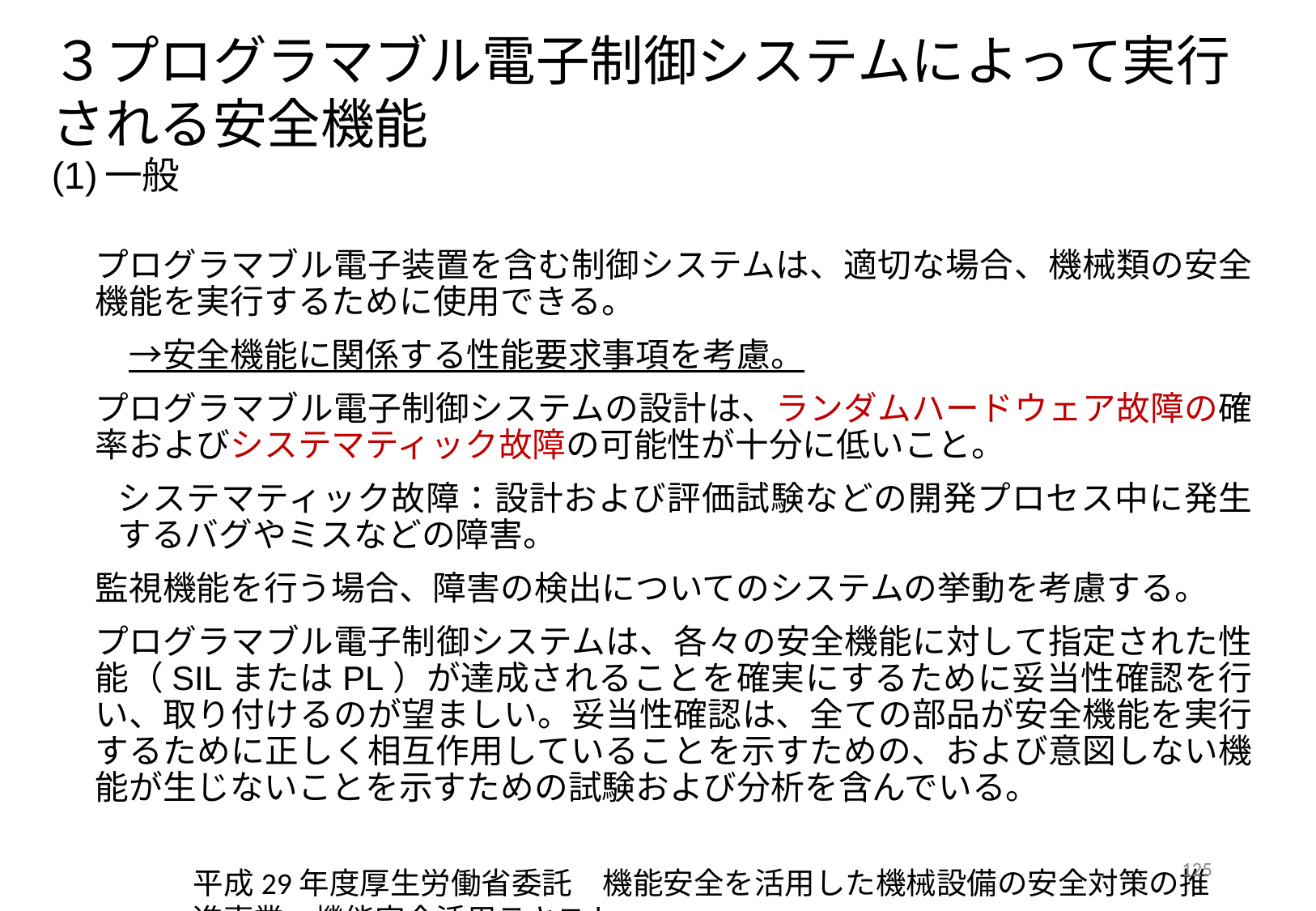

# ３プログラマブル電子制御システムによって実行される安全機能  (1)一般
プログラマブル電子装置を含む制御システムは、適切な場合、機械類の安全機能を実行するために使用できる。
　→安全機能に関係する性能要求事項を考慮。
プログラマブル電子制御システムの設計は、ランダムハードウェア故障の確率およびシステマティック故障の可能性が十分に低いこと。
システマティック故障：設計および評価試験などの開発プロセス中に発生するバグやミスなどの障害。
監視機能を行う場合、障害の検出についてのシステムの挙動を考慮する。
プログラマブル電子制御システムは、各々の安全機能に対して指定された性能（SILまたはPL）が達成されることを確実にするために妥当性確認を行い、取り付けるのが望ましい。妥当性確認は、全ての部品が安全機能を実行するために正しく相互作用していることを示すための、および意図しない機能が生じないことを示すための試験および分析を含んでいる。
125
平成29年度厚生労働省委託　機能安全を活用した機械設備の安全対策の推進事業　機能安全活用テキスト